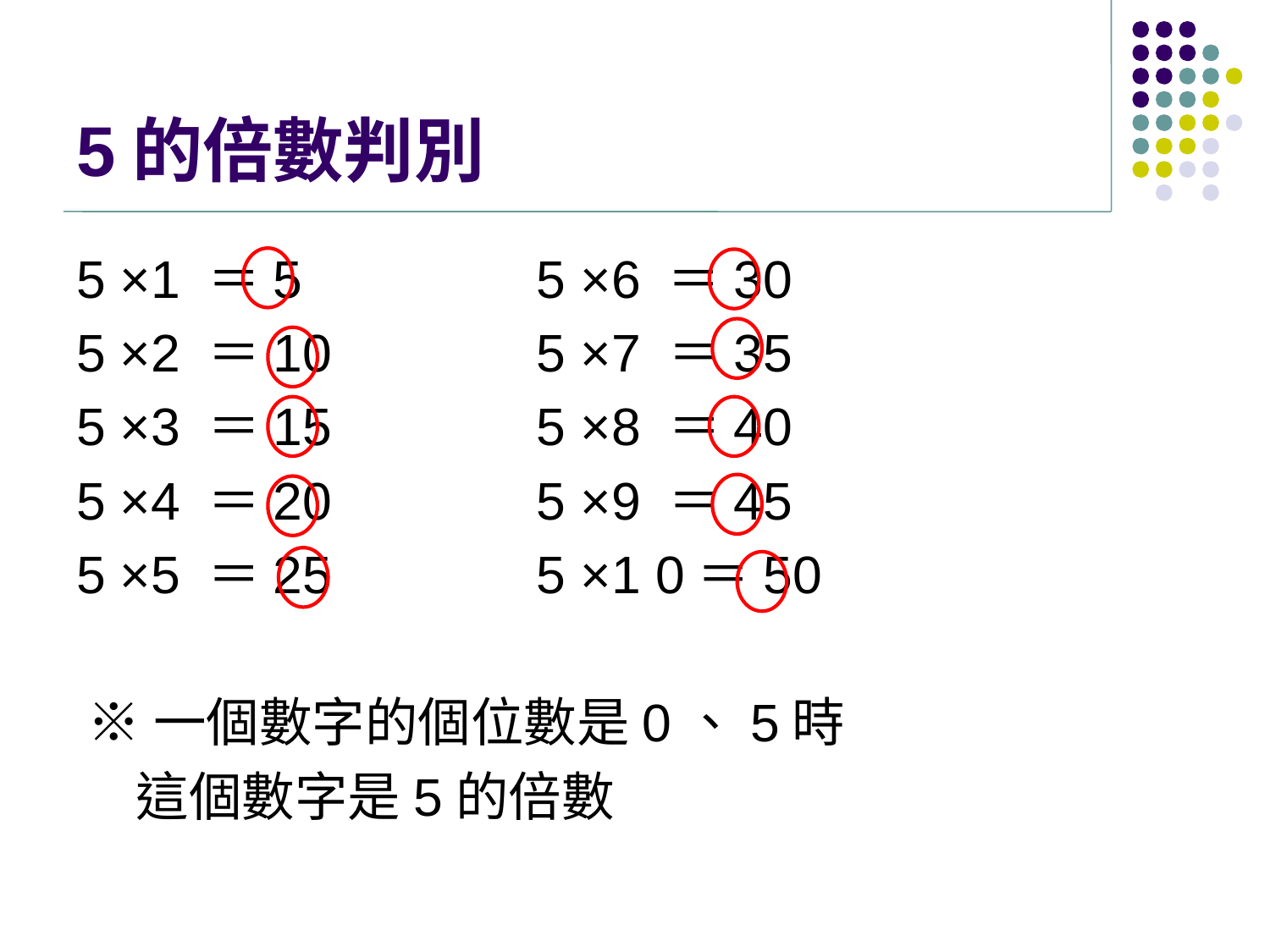

# 5的倍數判別
5 ×1 ＝5                5 ×6 ＝30
5 ×2 ＝10              5 ×7 ＝35
5 ×3 ＝15              5 ×8 ＝40
5 ×4 ＝20              5 ×9 ＝45
5 ×5 ＝25              5 ×1 0＝50

 ※一個數字的個位數是0、5時
    這個數字是5的倍數